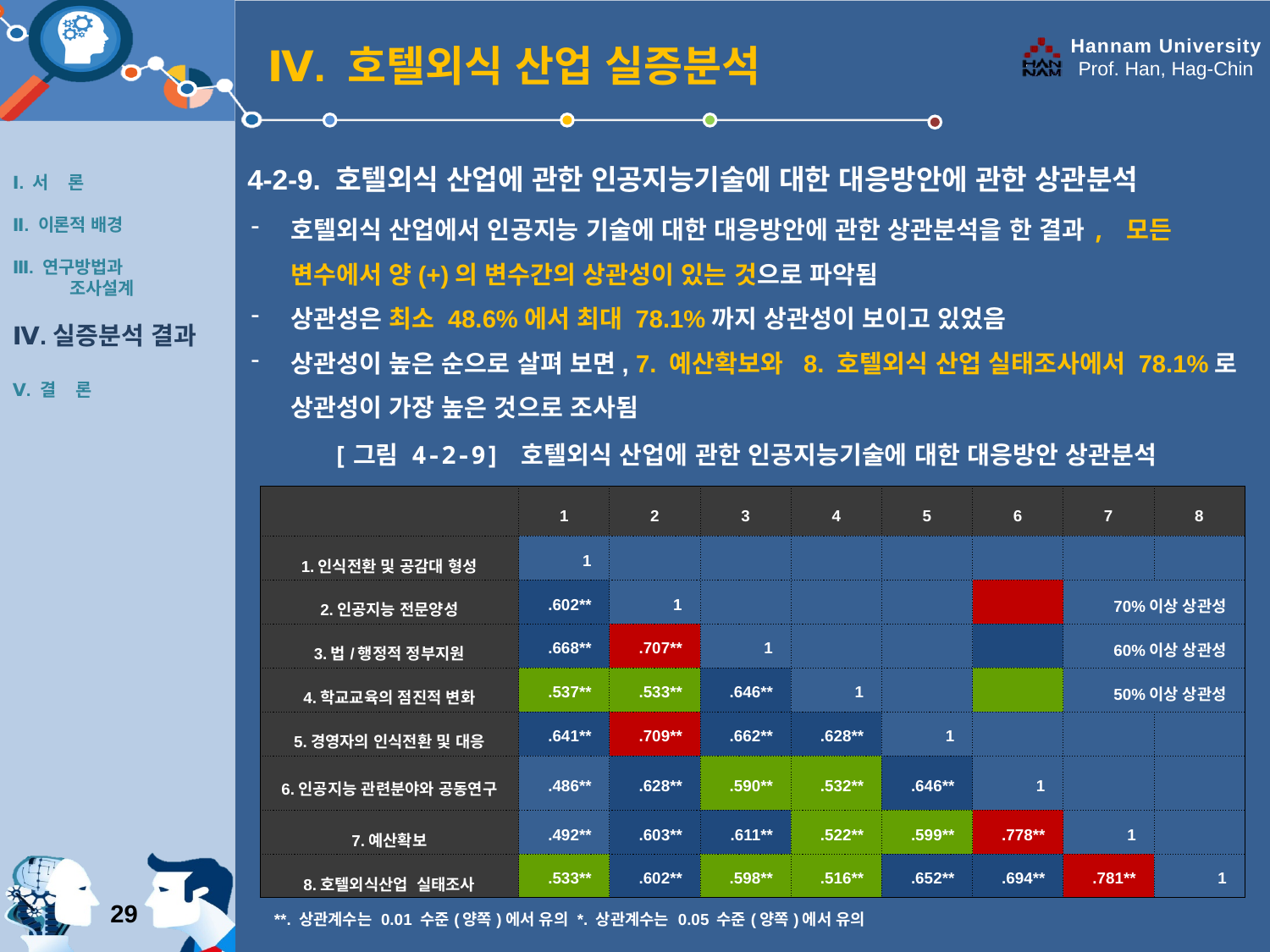

Ⅳ. 호텔외식 산업 실증분석
Ⅰ. 서    론

Ⅱ. 이론적 배경

Ⅲ. 연구방법과
           조사설계

Ⅳ.실증분석 결과

Ⅴ. 결    론
4-2-9. 호텔외식 산업에 관한 인공지능기술에 대한 대응방안에 관한 상관분석
호텔외식 산업에서 인공지능 기술에 대한 대응방안에 관한 상관분석을 한 결과, 모든 변수에서 양(+)의 변수간의 상관성이 있는 것으로 파악됨
상관성은 최소 48.6%에서 최대 78.1%까지 상관성이 보이고 있었음
상관성이 높은 순으로 살펴 보면, 7. 예산확보와  8. 호텔외식 산업 실태조사에서 78.1%로 상관성이 가장 높은 것으로 조사됨
[그림 4-2-9] 호텔외식 산업에 관한 인공지능기술에 대한 대응방안 상관분석
|  | 1 | 2 | 3 | 4 | 5 | 6 | 7 | 8 |
| --- | --- | --- | --- | --- | --- | --- | --- | --- |
| 1.인식전환 및 공감대 형성 | 1 |  |  |  |  |  |  |  |
| 2.인공지능 전문양성 | .602\*\* | 1 |  |  |  |  | 70%이상 상관성 |  |
| 3.법/행정적 정부지원 | .668\*\* | .707\*\* | 1 |  |  |  | 60%이상 상관성 |  |
| 4.학교교육의 점진적 변화 | .537\*\* | .533\*\* | .646\*\* | 1 |  |  | 50%이상 상관성 |  |
| 5.경영자의 인식전환 및 대응 | .641\*\* | .709\*\* | .662\*\* | .628\*\* | 1 |  |  |  |
| 6.인공지능 관련분야와 공동연구 | .486\*\* | .628\*\* | .590\*\* | .532\*\* | .646\*\* | 1 |  |  |
| 7.예산확보 | .492\*\* | .603\*\* | .611\*\* | .522\*\* | .599\*\* | .778\*\* | 1 |  |
| 8.호텔외식산업 실태조사 | .533\*\* | .602\*\* | .598\*\* | .516\*\* | .652\*\* | .694\*\* | .781\*\* | 1 |
| \*\*. 상관계수는 0.01 수준(양쪽)에서 유의 \*. 상관계수는 0.05 수준(양쪽)에서 유의 |  |  |  |  |  |  |  |  |